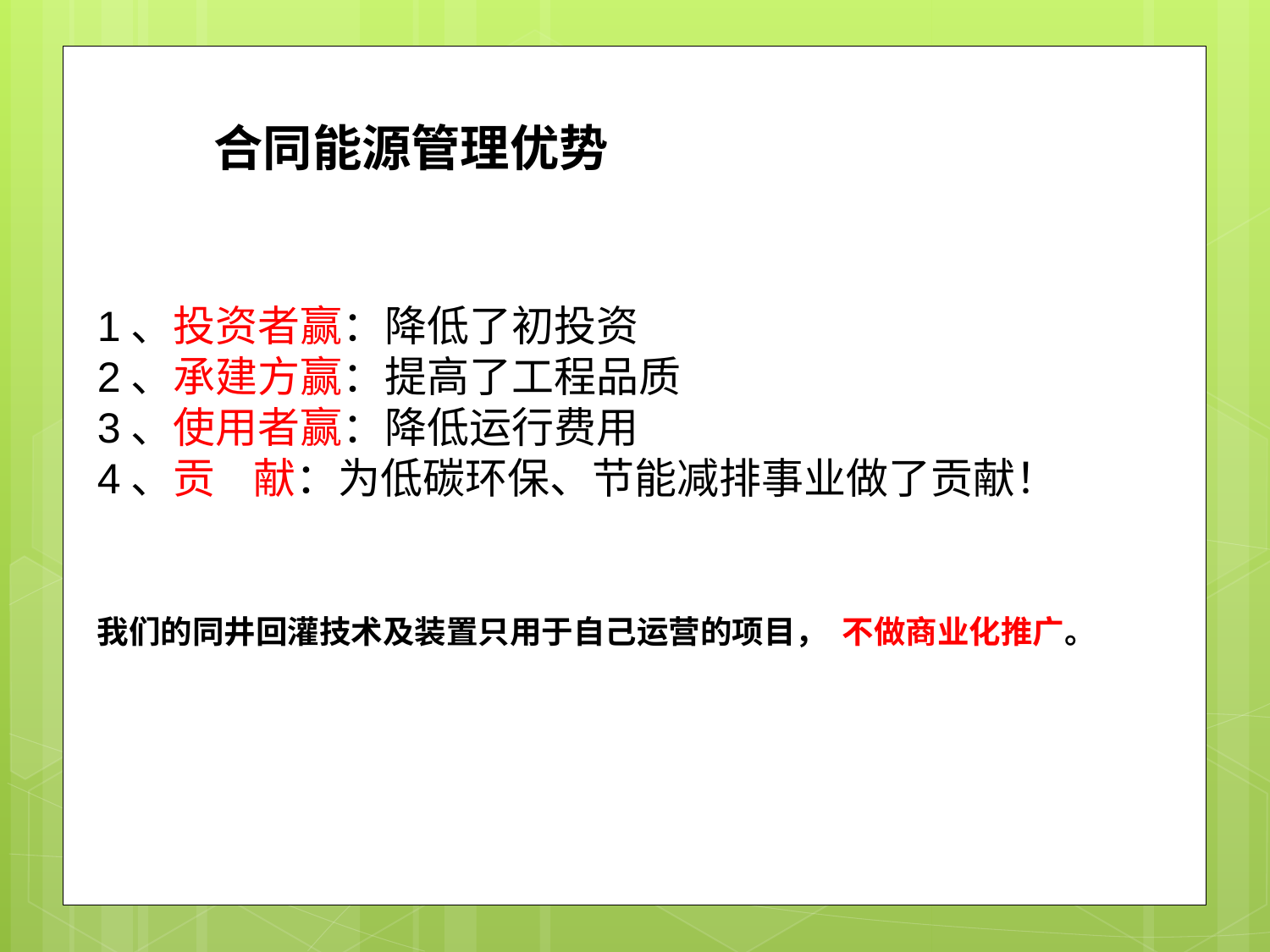

合同能源管理优势
1、投资者赢：降低了初投资
2、承建方赢：提高了工程品质
3、使用者赢：降低运行费用
4、贡    献：为低碳环保、节能减排事业做了贡献！

我们的同井回灌技术及装置只用于自己运营的项目，  不做商业化推广。